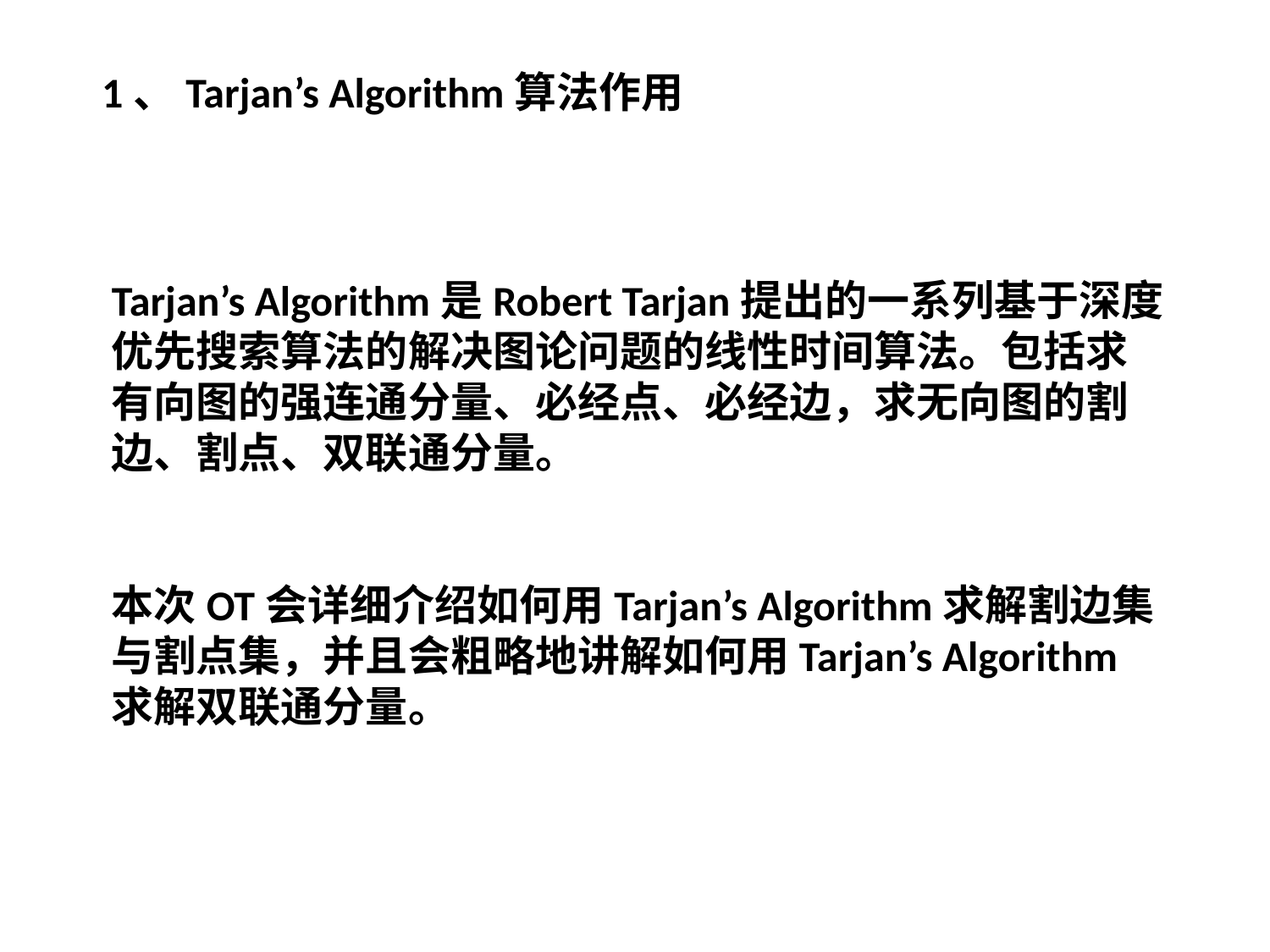

1、Tarjan’s Algorithm算法作用
Tarjan’s Algorithm是Robert Tarjan提出的一系列基于深度优先搜索算法的解决图论问题的线性时间算法。包括求有向图的强连通分量、必经点、必经边，求无向图的割边、割点、双联通分量。

本次OT会详细介绍如何用Tarjan’s Algorithm求解割边集与割点集，并且会粗略地讲解如何用Tarjan’s Algorithm求解双联通分量。